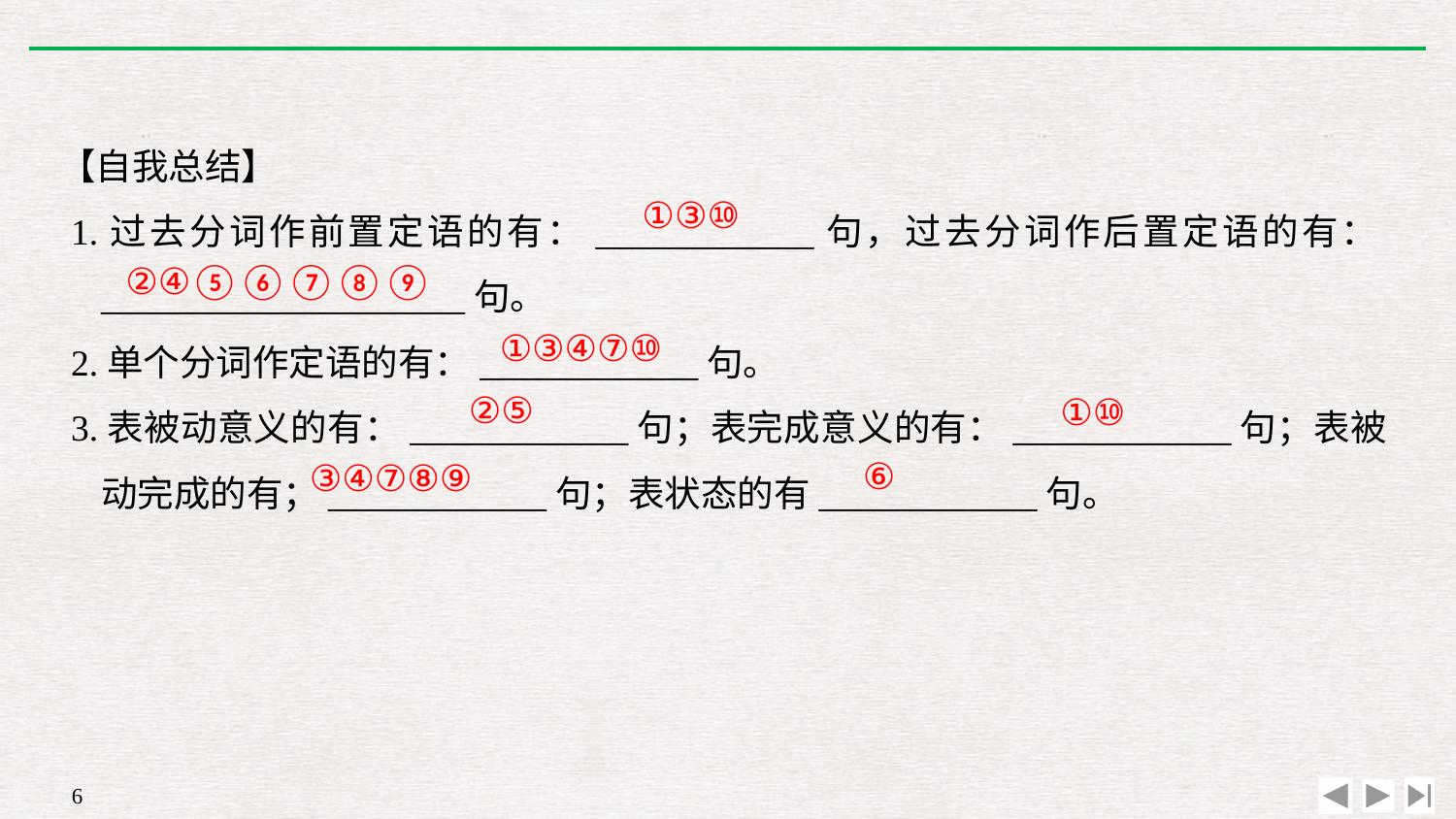

【自我总结】
1.过去分词作前置定语的有：____________句，过去分词作后置定语的有：____________________句。
2.单个分词作定语的有：____________句。
3.表被动意义的有：____________句；表完成意义的有：____________句；表被动完成的有；____________句；表状态的有____________句。
①③⑩
②④⑤⑥⑦⑧⑨
①③④⑦⑩
②⑤
①⑩
⑥
③④⑦⑧⑨